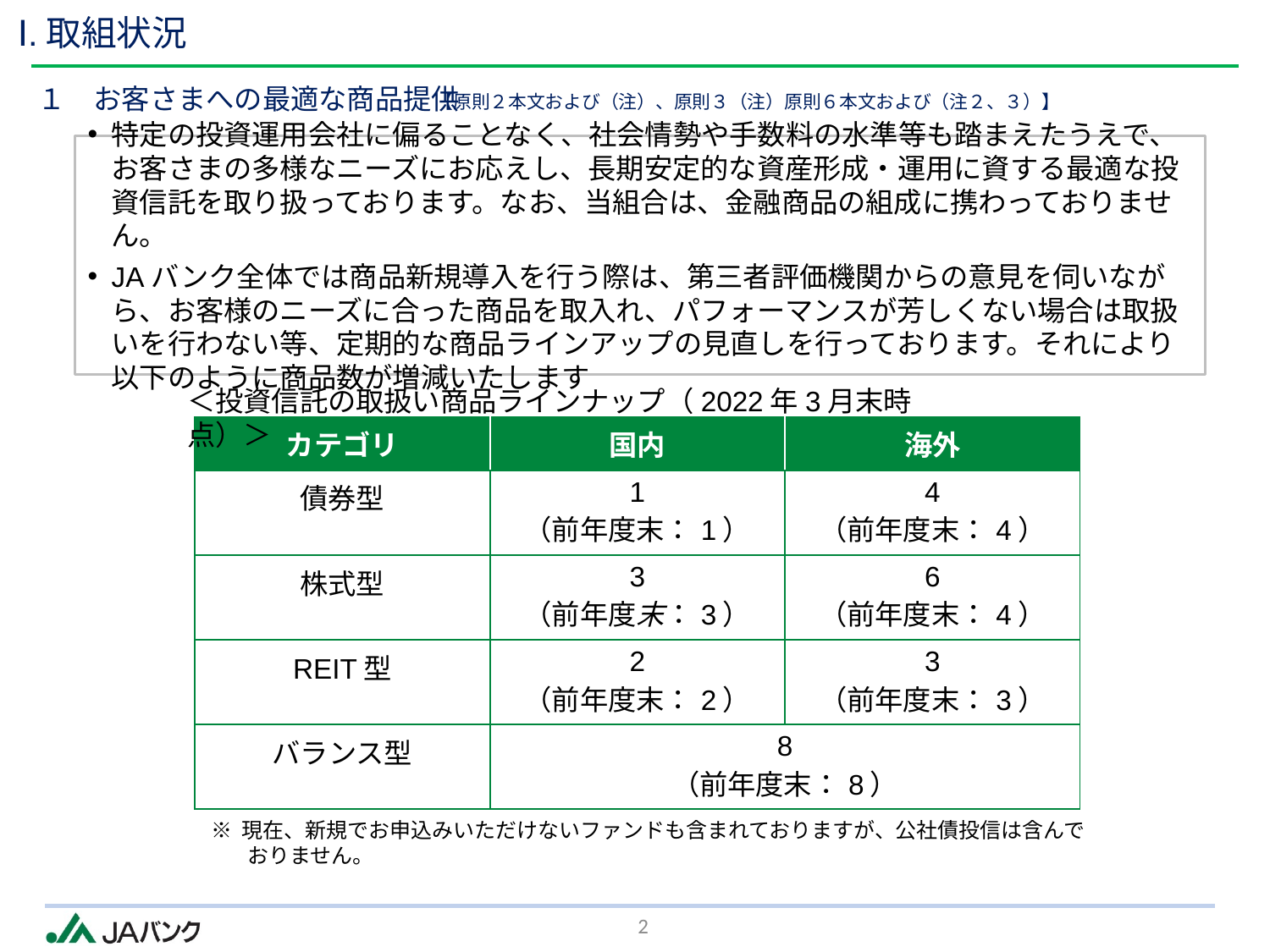

# Ⅰ.取組状況
１　お客さまへの最適な商品提供
【原則２本文および（注）、原則３（注）原則６本文および（注２、３）】
特定の投資運用会社に偏ることなく、社会情勢や手数料の水準等も踏まえたうえで、お客さまの多様なニーズにお応えし、長期安定的な資産形成・運用に資する最適な投資信託を取り扱っております。なお、当組合は、金融商品の組成に携わっておりません。
JAバンク全体では商品新規導入を行う際は、第三者評価機関からの意見を伺いながら、お客様のニーズに合った商品を取入れ、パフォーマンスが芳しくない場合は取扱いを行わない等、定期的な商品ラインアップの見直しを行っております。それにより以下のように商品数が増減いたします
＜投資信託の取扱い商品ラインナップ（2022年3月末時点）＞
| カテゴリ | 国内 | 海外 |
| --- | --- | --- |
| 債券型 | 1 （前年度末：1） | 4 （前年度末：4） |
| 株式型 | 3 （前年度末：3） | 6 （前年度末：4） |
| REIT型 | 2 （前年度末：2） | 3 （前年度末：3） |
| バランス型 | 8 （前年度末：8） |  |
※ 現在、新規でお申込みいただけないファンドも含まれておりますが、公社債投信は含んでおりません。